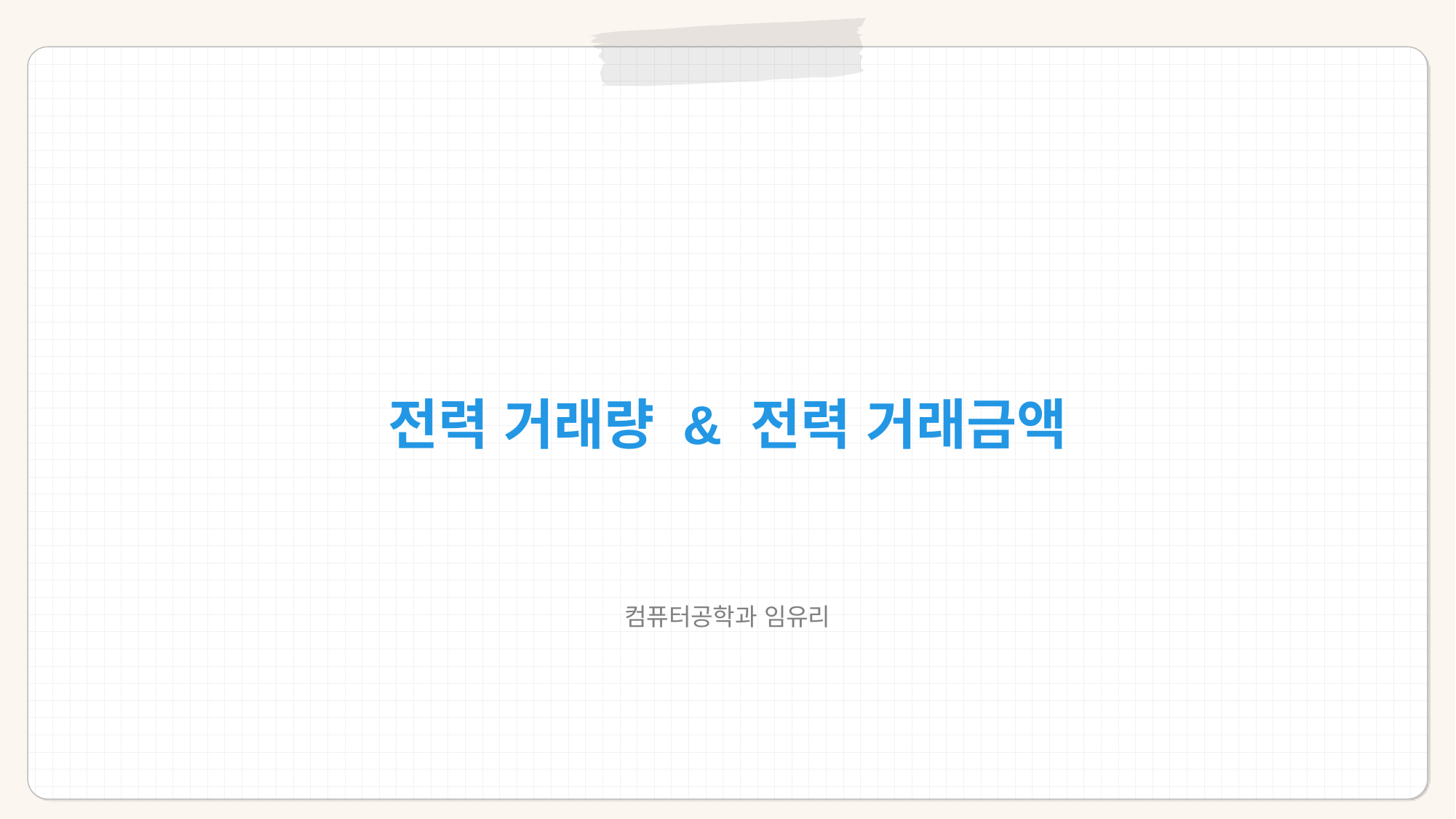

전력 거래량 & 전력 거래금액
컴퓨터공학과 임유리